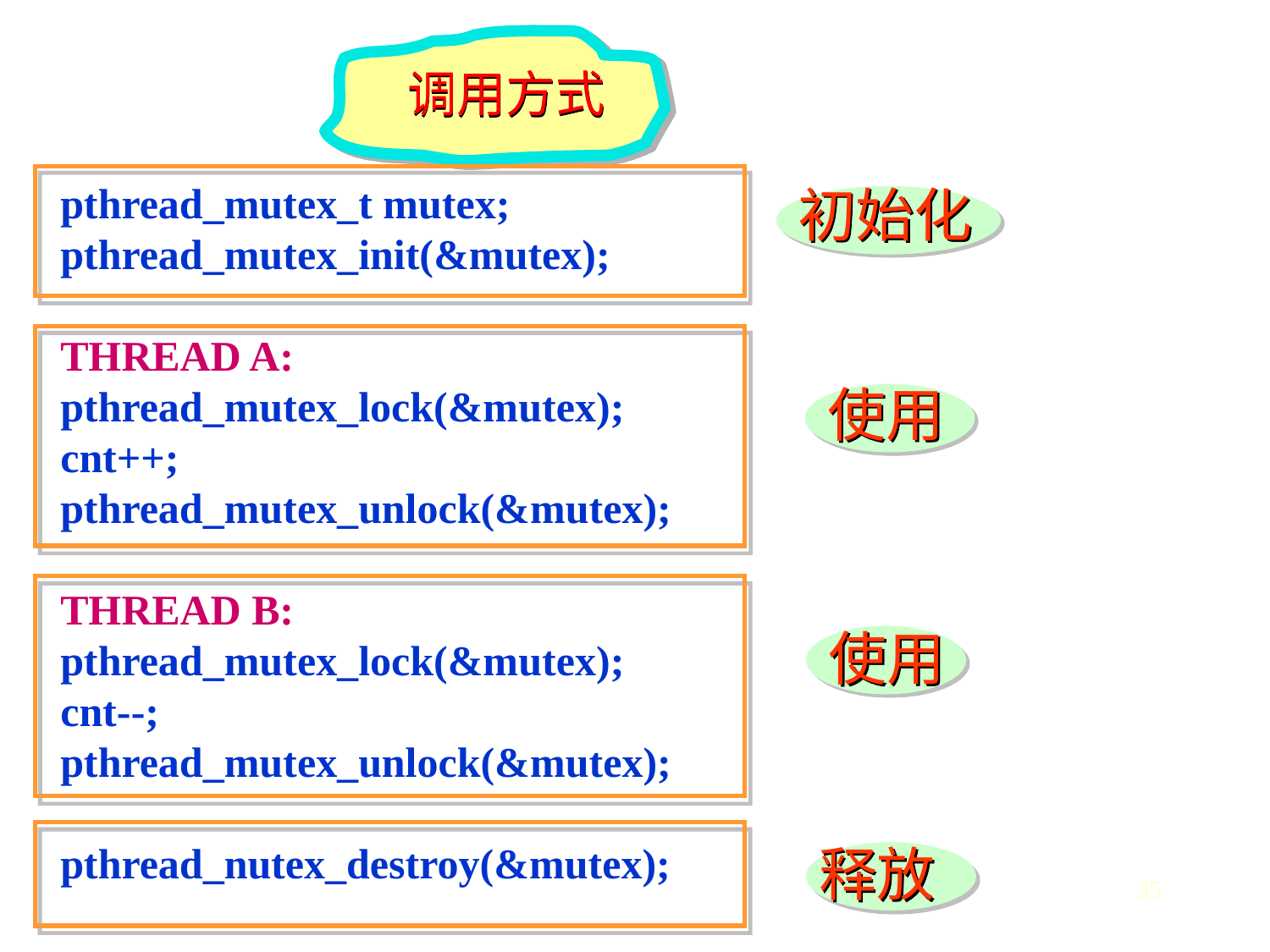

调用方式

初始化

pthread_mutex_t mutex;
pthread_mutex_init(&mutex);

THREAD A:
pthread_mutex_lock(&mutex);
cnt++;
pthread_mutex_unlock(&mutex);

THREAD B:
pthread_mutex_lock(&mutex);
cnt--;
pthread_mutex_unlock(&mutex);

pthread_nutex_destroy(&mutex);

使用

使用

释放
35